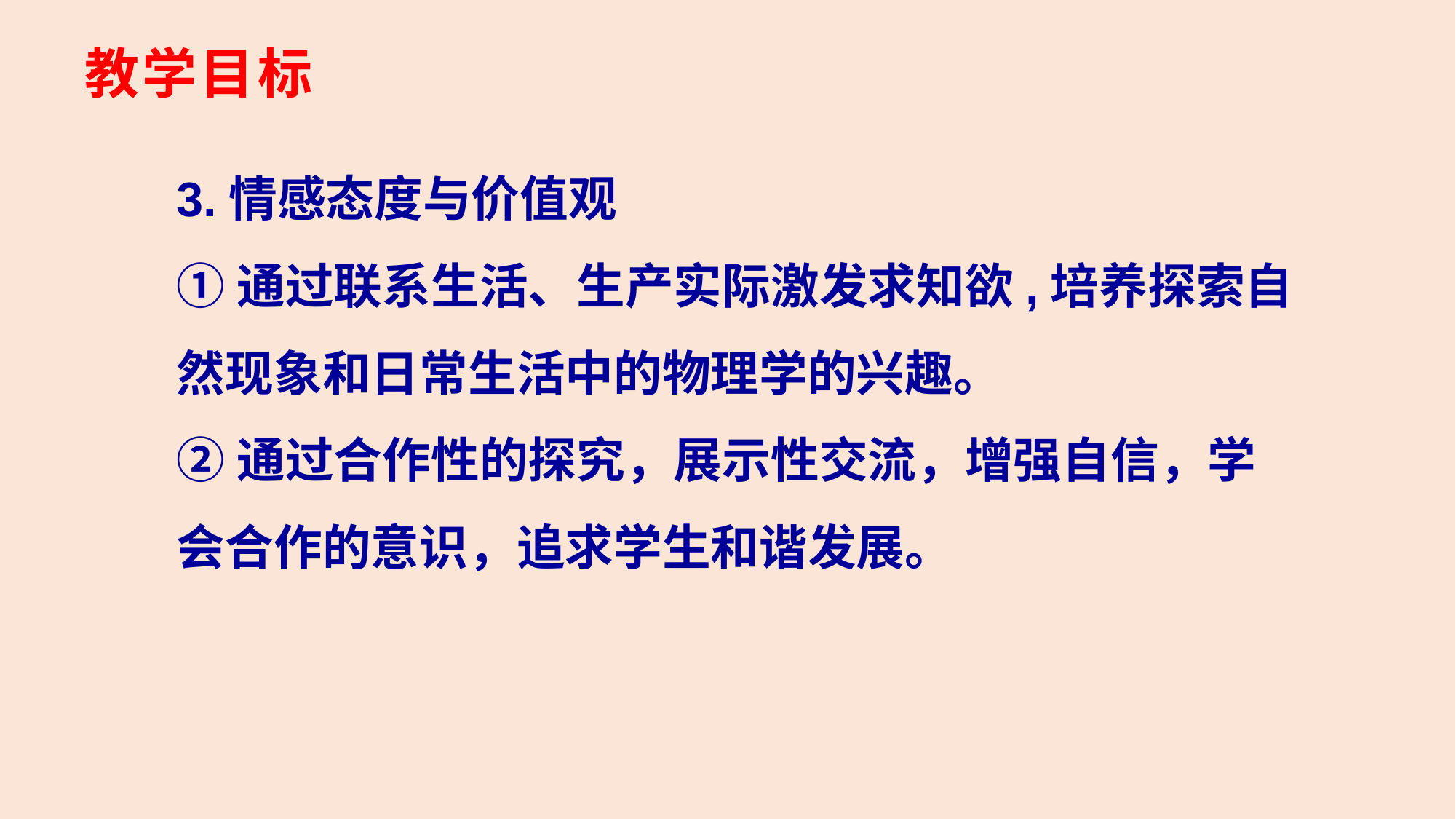

# 教学目标
3.情感态度与价值观
①通过联系生活、生产实际激发求知欲,培养探索自然现象和日常生活中的物理学的兴趣。
②通过合作性的探究，展示性交流，增强自信，学会合作的意识，追求学生和谐发展。